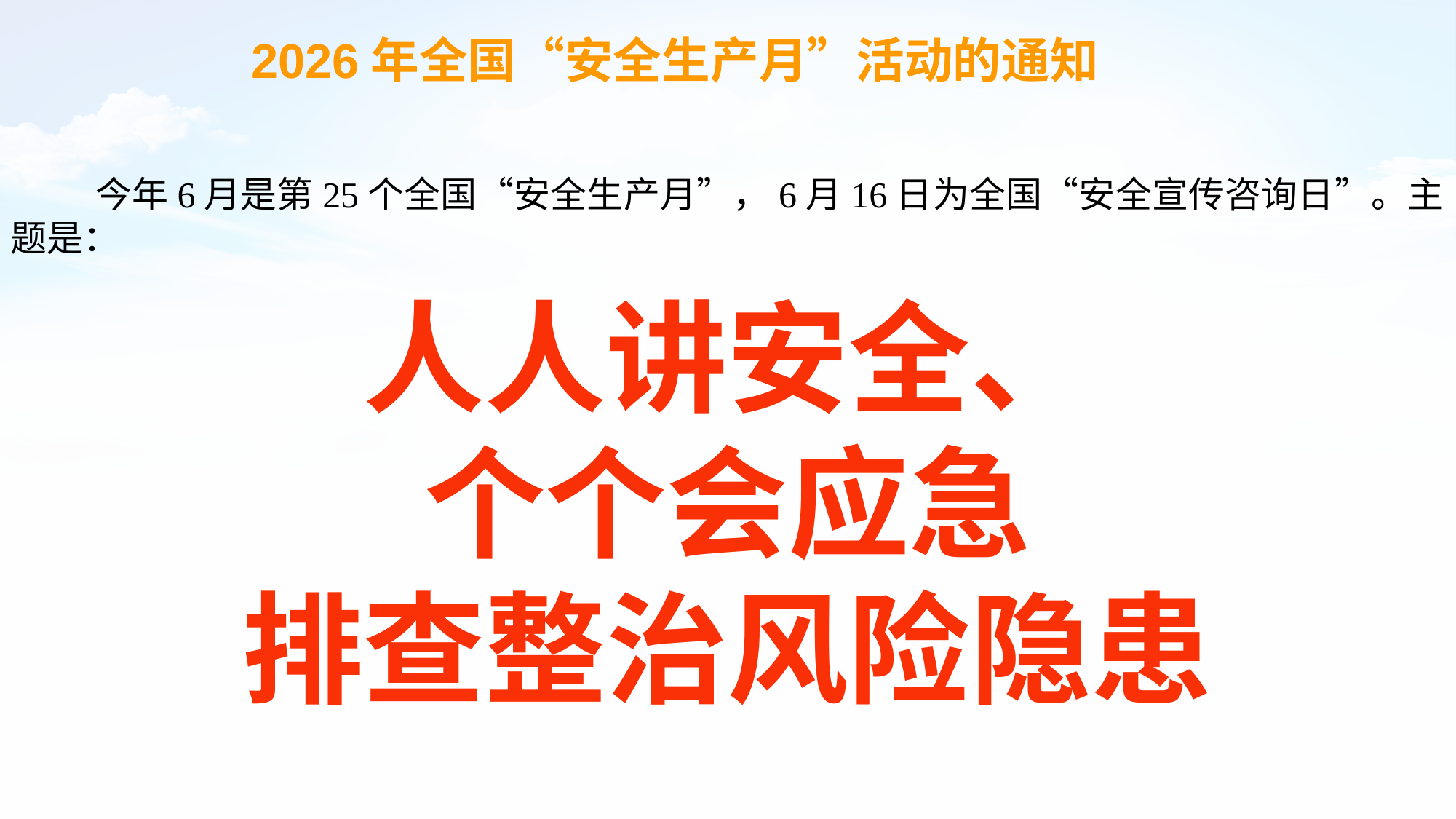

2026年全国“安全生产月”活动的通知
         今年6月是第25个全国“安全生产月”，6月16日为全国“安全宣传咨询日”。主题是：
人人讲安全、
个个会应急
排查整治风险隐患